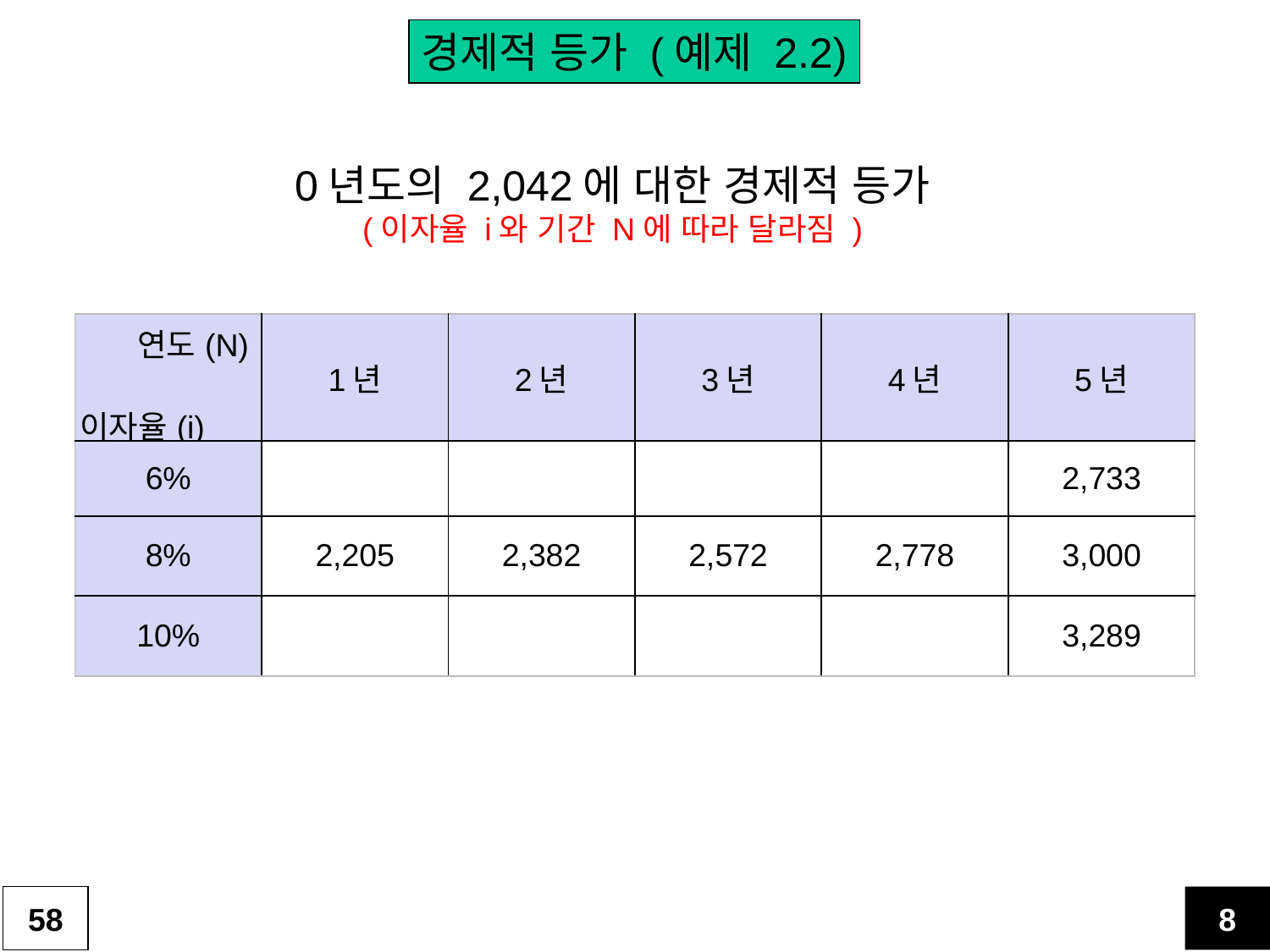

경제적 등가 (예제 2.2)
0년도의 2,042에 대한 경제적 등가
(이자율 i와 기간 N에 따라 달라짐 )
| 연도(N) 이자율(i) | 1년 | 2년 | 3년 | 4년 | 5년 |
| --- | --- | --- | --- | --- | --- |
| 6% |  |  |  |  | 2,733 |
| 8% | 2,205 | 2,382 | 2,572 | 2,778 | 3,000 |
| 10% |  |  |  |  | 3,289 |
58
8